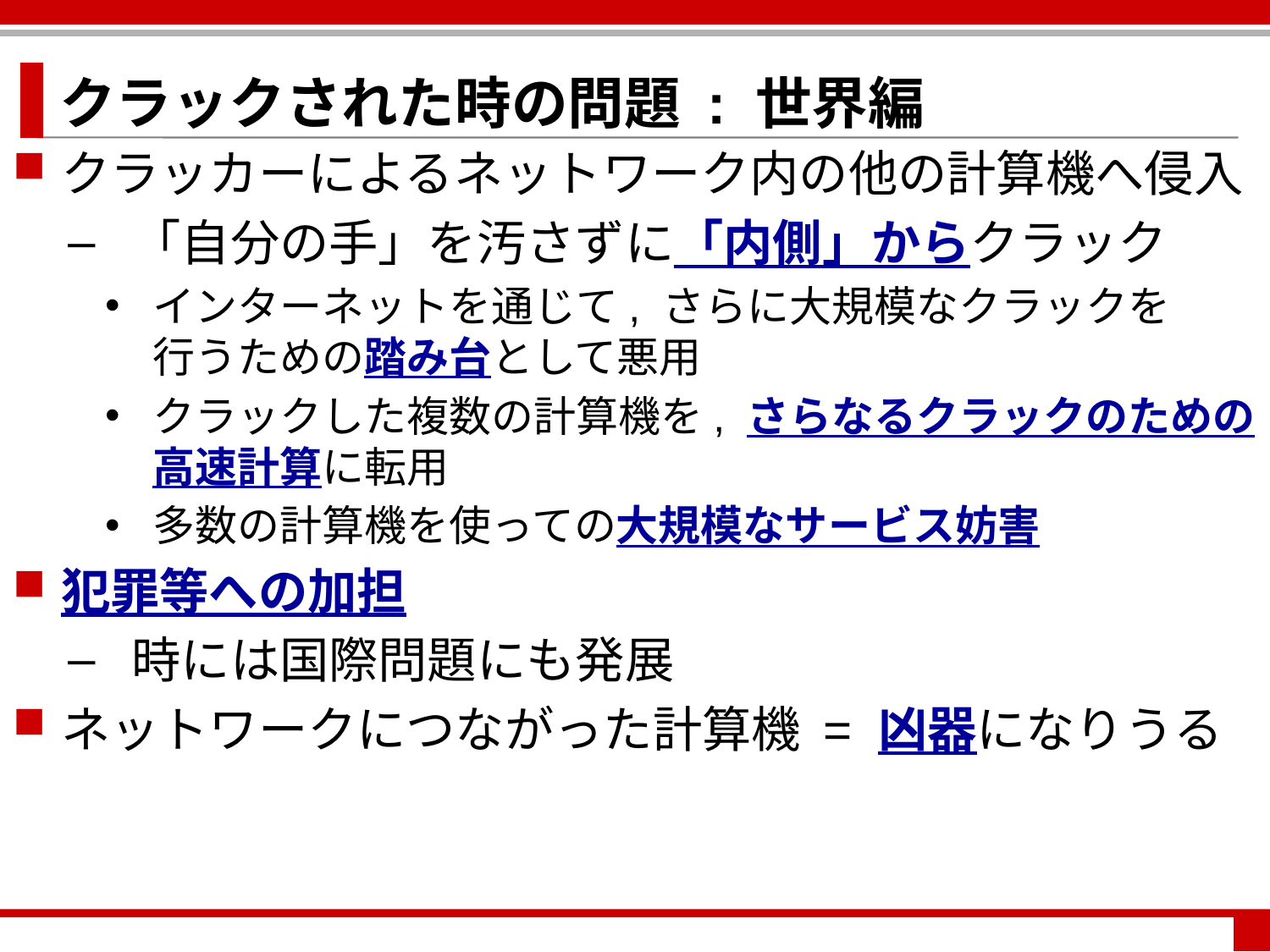

クラックされた時の問題 : 世界編
クラッカーによるネットワーク内の他の計算機へ侵入
「自分の手」を汚さずに「内側」からクラック
インターネットを通じて, さらに大規模なクラックを　　行うための踏み台として悪用
クラックした複数の計算機を, さらなるクラックのための高速計算に転用
多数の計算機を使っての大規模なサービス妨害
犯罪等への加担
時には国際問題にも発展
ネットワークにつながった計算機 = 凶器になりうる